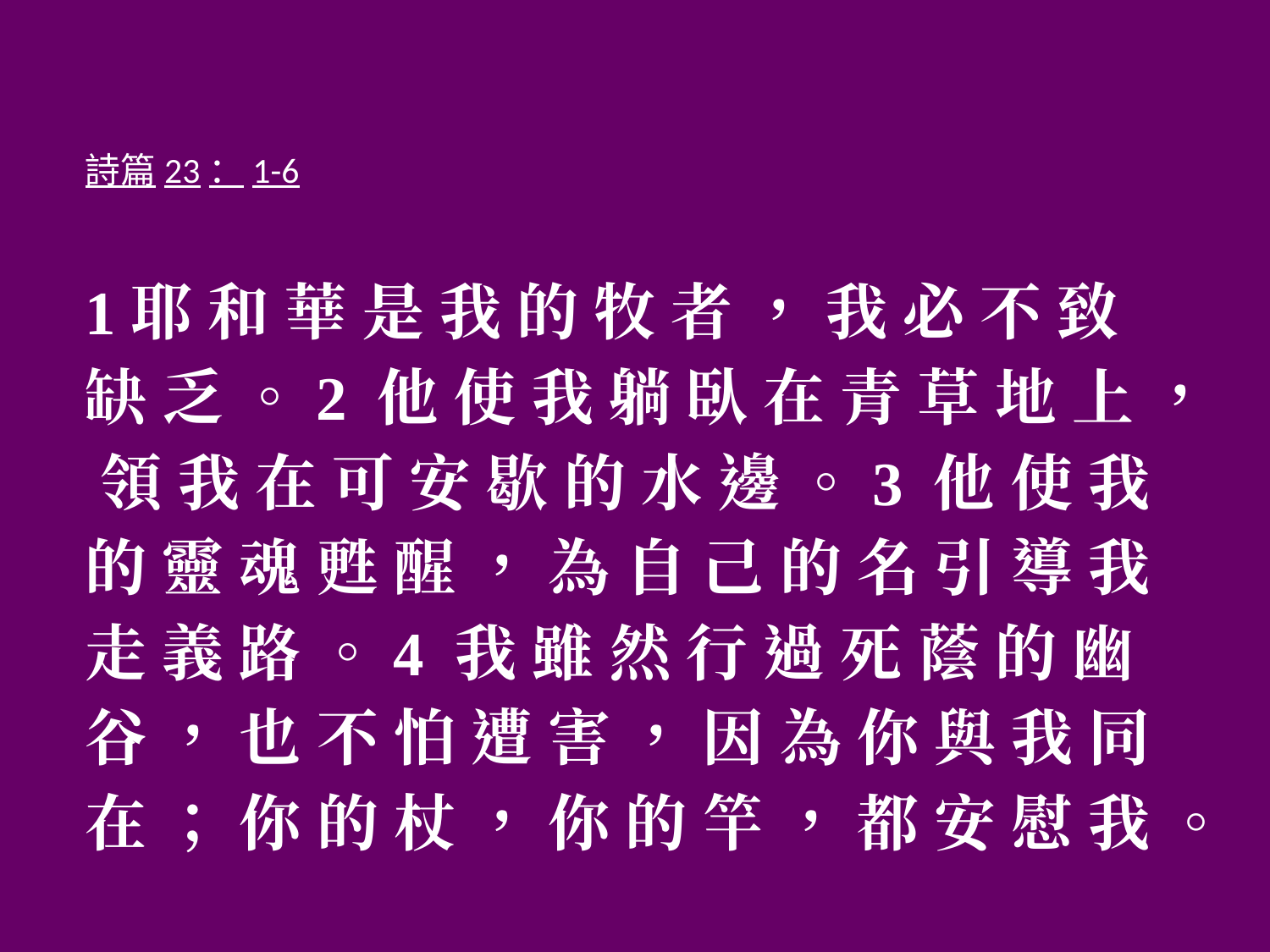

詩篇23：1-6
1耶 和 華 是 我 的 牧 者 ， 我 必 不 致 缺 乏 。2 他 使 我 躺 臥 在 青 草 地 上 ， 領 我 在 可 安 歇 的 水 邊 。3 他 使 我 的 靈 魂 甦 醒 ， 為 自 己 的 名 引 導 我 走 義 路 。4 我 雖 然 行 過 死 蔭 的 幽 谷 ， 也 不 怕 遭 害 ， 因 為 你 與 我 同 在 ； 你 的 杖 ， 你 的 竿 ， 都 安 慰 我 。